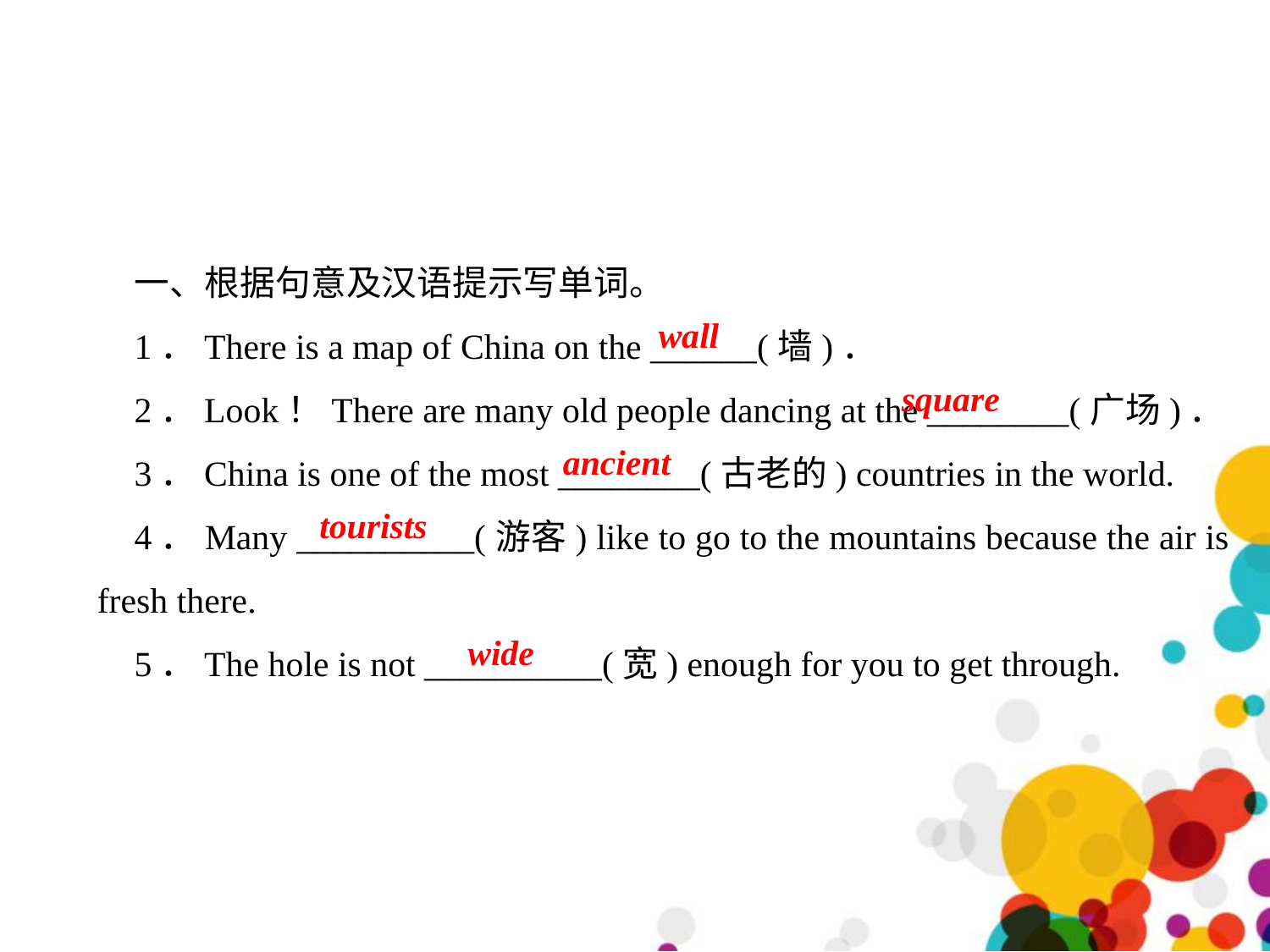

一、根据句意及汉语提示写单词。
1．There is a map of China on the ______(墙)．
2．Look！There are many old people dancing at the ________(广场)．
3．China is one of the most ________(古老的) countries in the world.
4．Many __________(游客) like to go to the mountains because the air is fresh there.
5．The hole is not __________(宽) enough for you to get through.
wall
square
ancient
tourists
wide